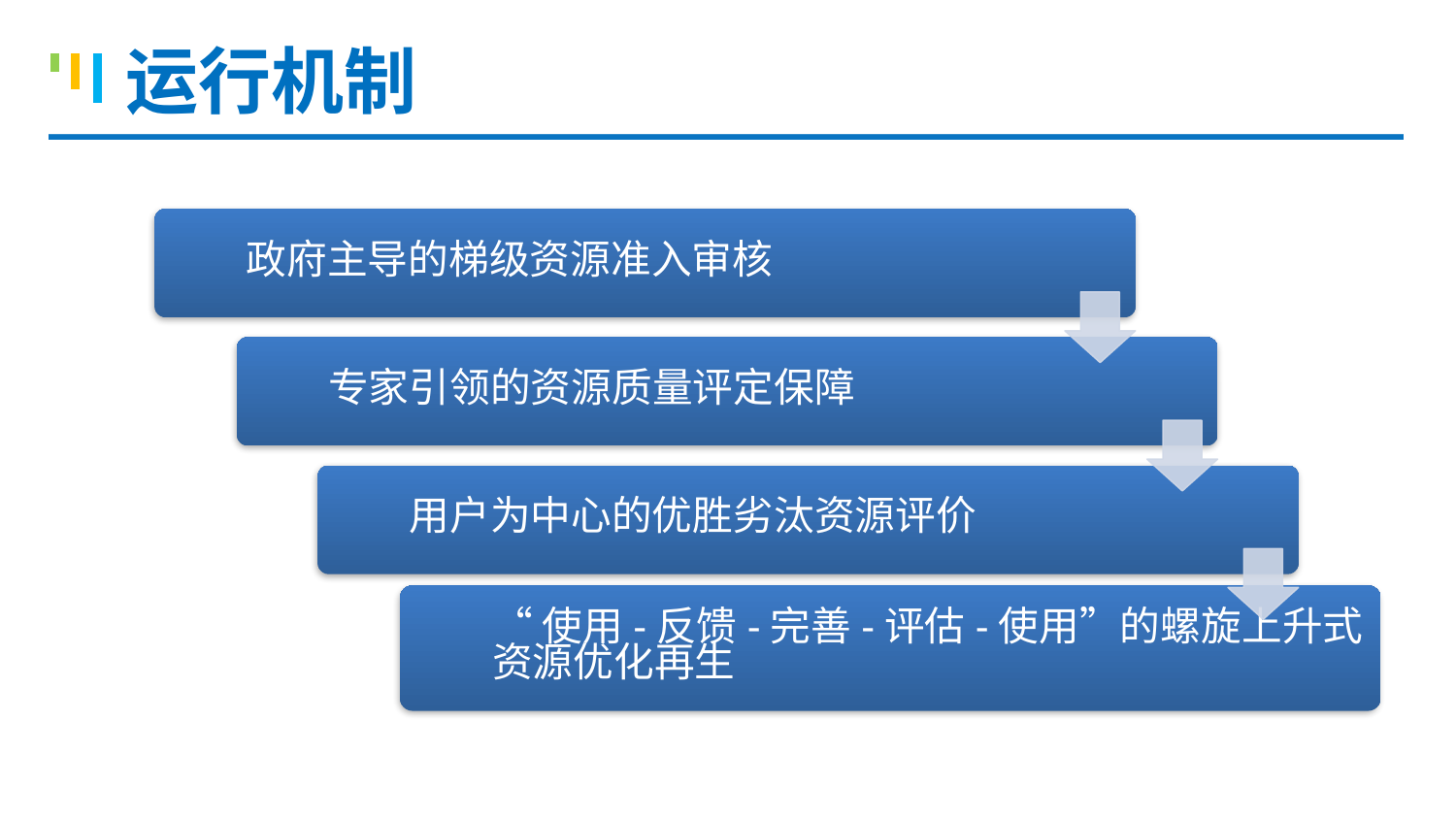

运行机制

政府主导的梯级资源准入审核
专家引领的资源质量评定保障
用户为中心的优胜劣汰资源评价
“使用-反馈-完善-评估-使用”的螺旋上升式资源优化再生